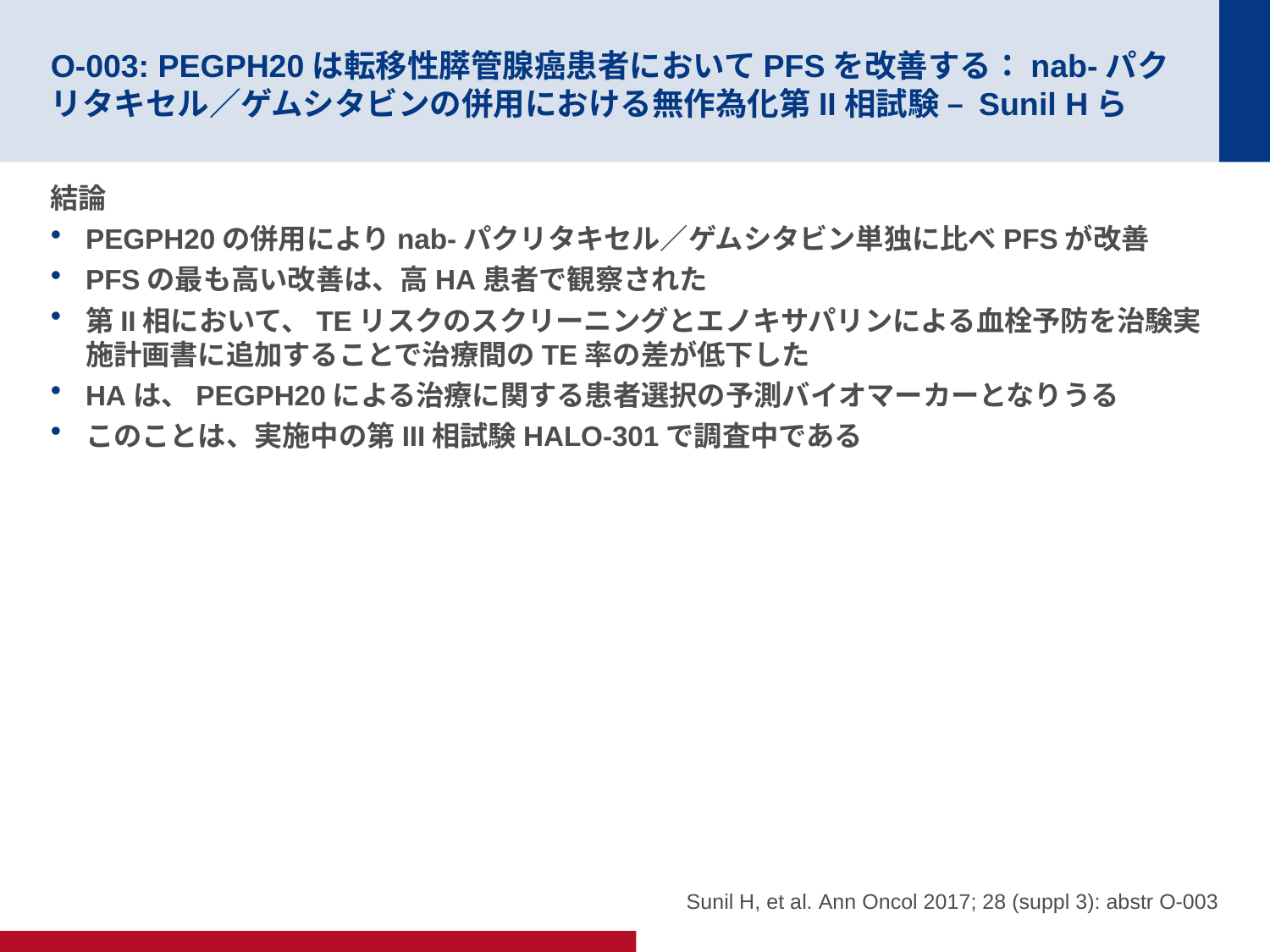

# O-003: PEGPH20は転移性膵管腺癌患者においてPFSを改善する：nab-パクリタキセル／ゲムシタビンの併用における無作為化第II相試験 – Sunil Hら
結論
PEGPH20の併用によりnab-パクリタキセル／ゲムシタビン単独に比べPFSが改善
PFSの最も高い改善は、高HA患者で観察された
第II相において、TEリスクのスクリーニングとエノキサパリンによる血栓予防を治験実施計画書に追加することで治療間のTE率の差が低下した
HAは、PEGPH20による治療に関する患者選択の予測バイオマーカーとなりうる
このことは、実施中の第III相試験HALO-301で調査中である

Sunil H, et al. Ann Oncol 2017; 28 (suppl 3): abstr O-003